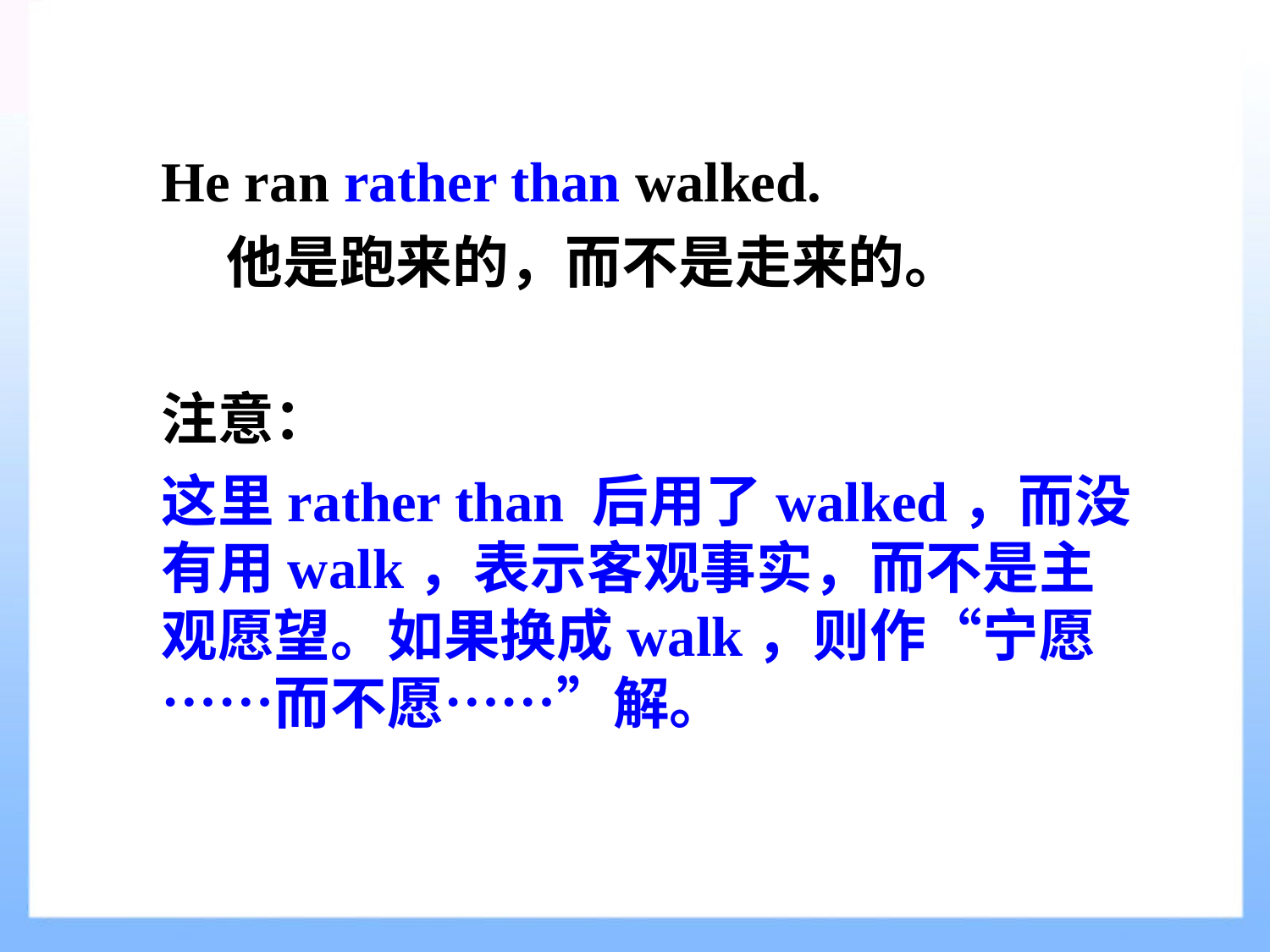

He ran rather than walked.
    他是跑来的，而不是走来的。
注意：
这里rather than 后用了walked，而没有用walk，表示客观事实，而不是主观愿望。如果换成walk，则作“宁愿……而不愿……”解。